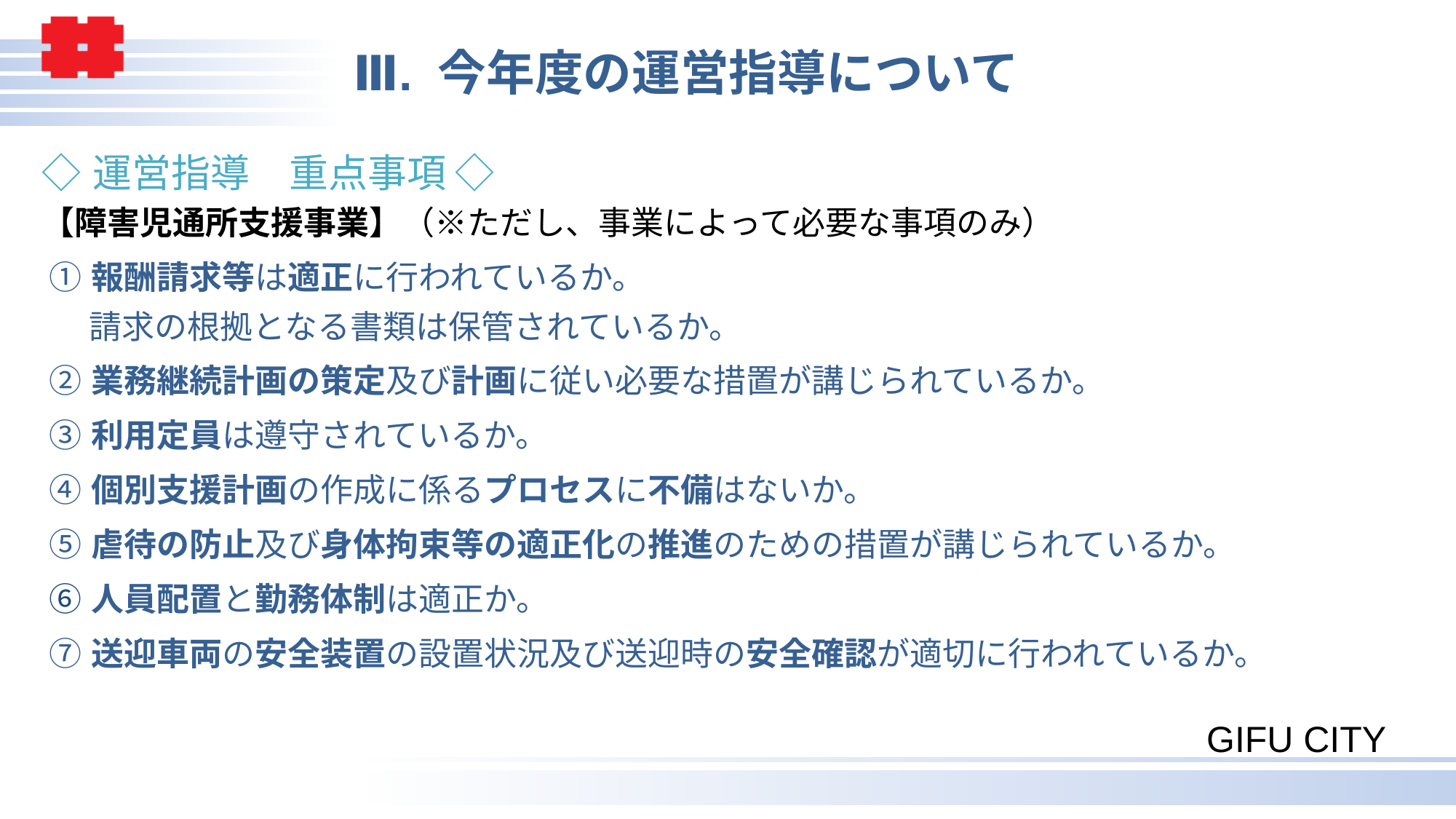

# Ⅲ. 今年度の運営指導について
◇ 運営指導　重点事項 ◇
【障害児通所支援事業】（※ただし、事業によって必要な事項のみ）
 ① 報酬請求等は適正に行われているか。
　  請求の根拠となる書類は保管されているか。
 ② 業務継続計画の策定及び計画に従い必要な措置が講じられているか。
 ③ 利用定員は遵守されているか。
 ④ 個別支援計画の作成に係るプロセスに不備はないか。
 ⑤ 虐待の防止及び身体拘束等の適正化の推進のための措置が講じられているか。
 ⑥ 人員配置と勤務体制は適正か。
 ⑦ 送迎車両の安全装置の設置状況及び送迎時の安全確認が適切に行われているか。